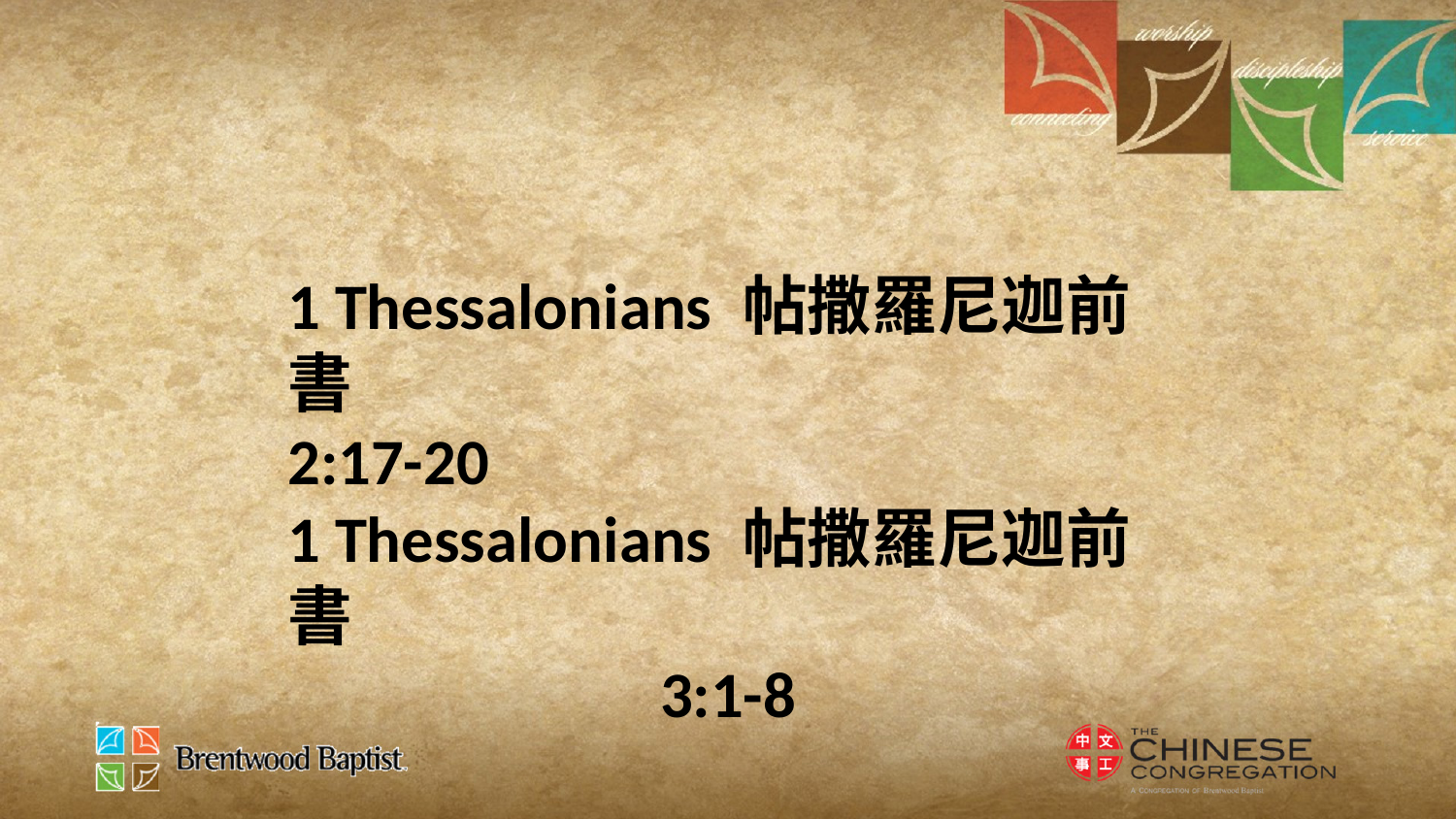

1 Thessalonians 帖撒羅尼迦前書
2:17-20
1 Thessalonians 帖撒羅尼迦前書
3:1-8